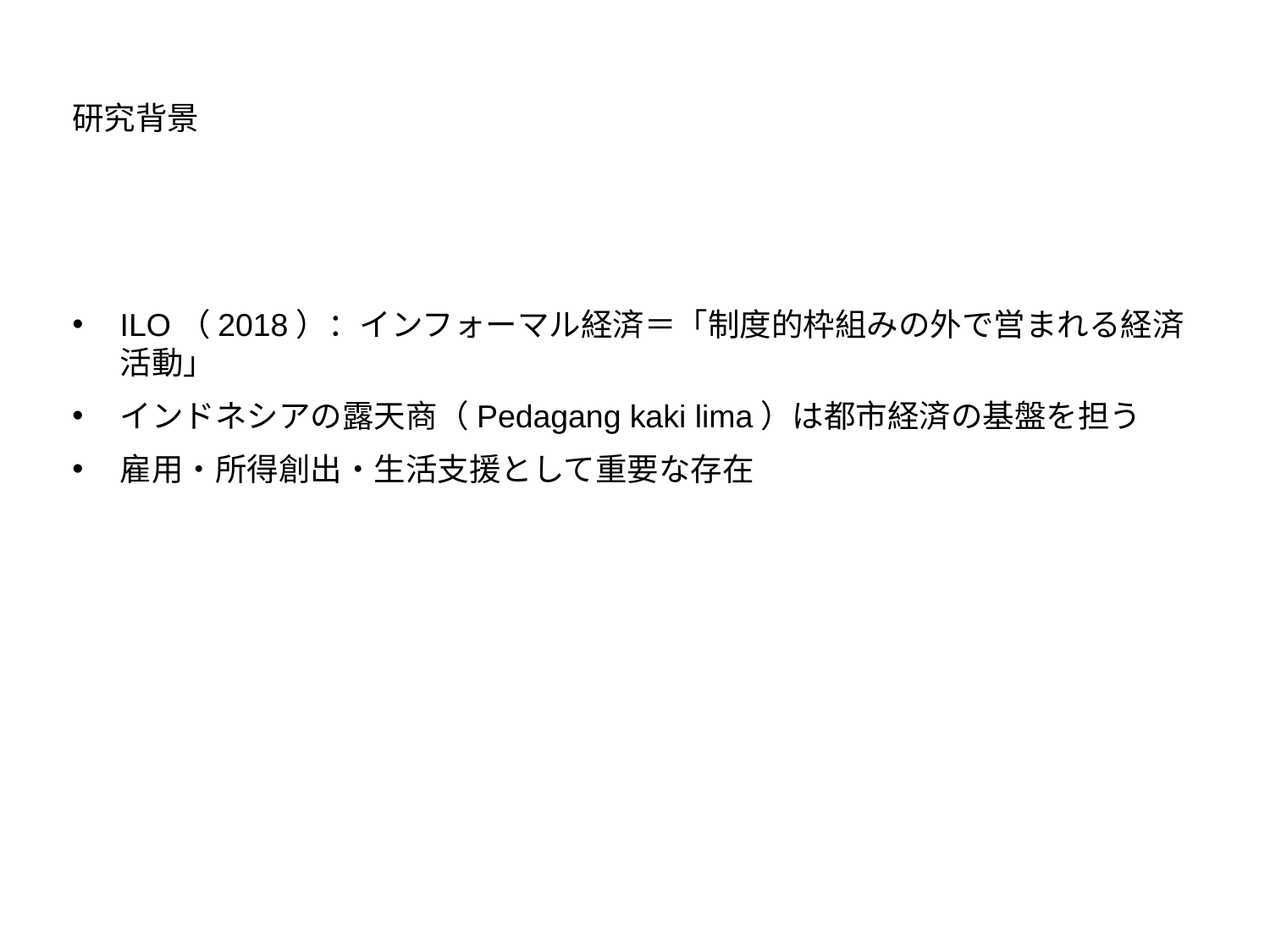

# 研究背景

ILO（2018）：インフォーマル経済＝「制度的枠組みの外で営まれる経済活動」
インドネシアの露天商（Pedagang kaki lima）は都市経済の基盤を担う
雇用・所得創出・生活支援として重要な存在